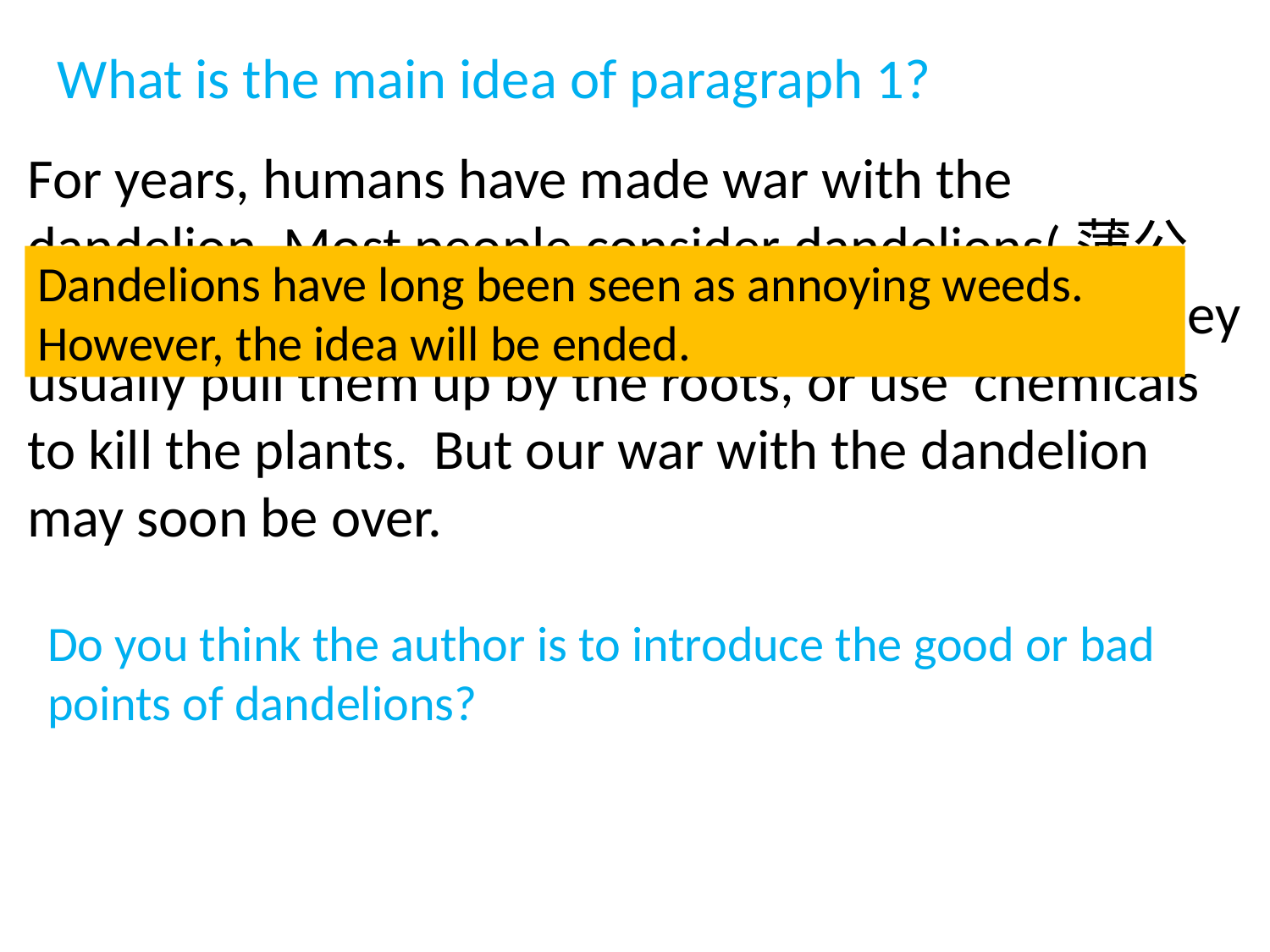

What is the main idea of paragraph 1?
For years, humans have made war with the dandelion. Most people consider dandelions(蒲公英) annoying weeds, and try to get rid of them. They usually pull them up by the roots, or use  chemicals to kill the plants.  But our war with the dandelion may soon be over.
Dandelions have long been seen as annoying weeds. However, the idea will be ended.
Do you think the author is to introduce the good or bad points of dandelions?